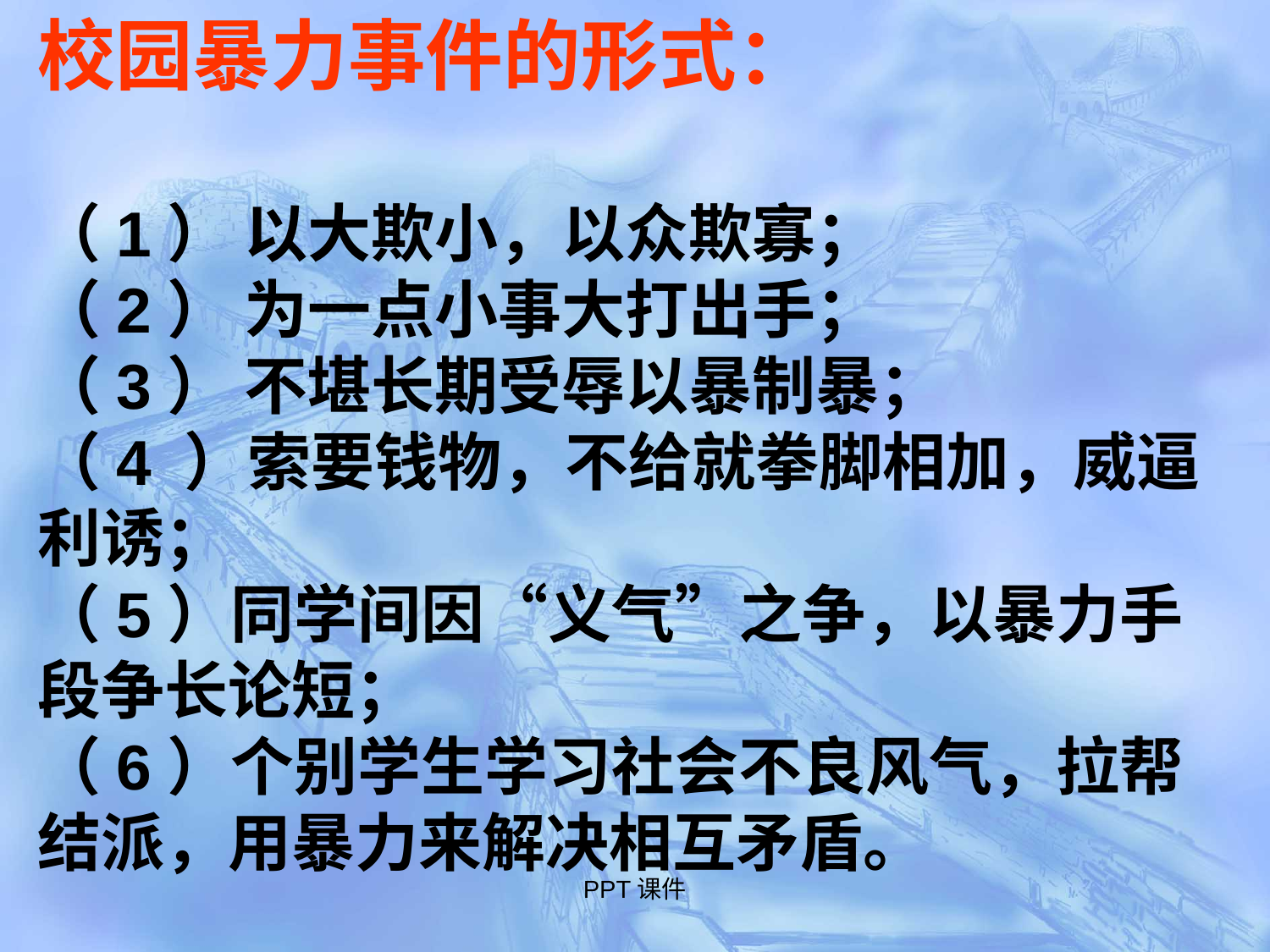

# 校园暴力事件的形式： （1） 以大欺小，以众欺寡； （2） 为一点小事大打出手； （3） 不堪长期受辱以暴制暴； （4 ）索要钱物，不给就拳脚相加，威逼利诱； （5）同学间因“义气”之争，以暴力手段争长论短； （6）个别学生学习社会不良风气，拉帮结派，用暴力来解决相互矛盾。
PPT课件
18